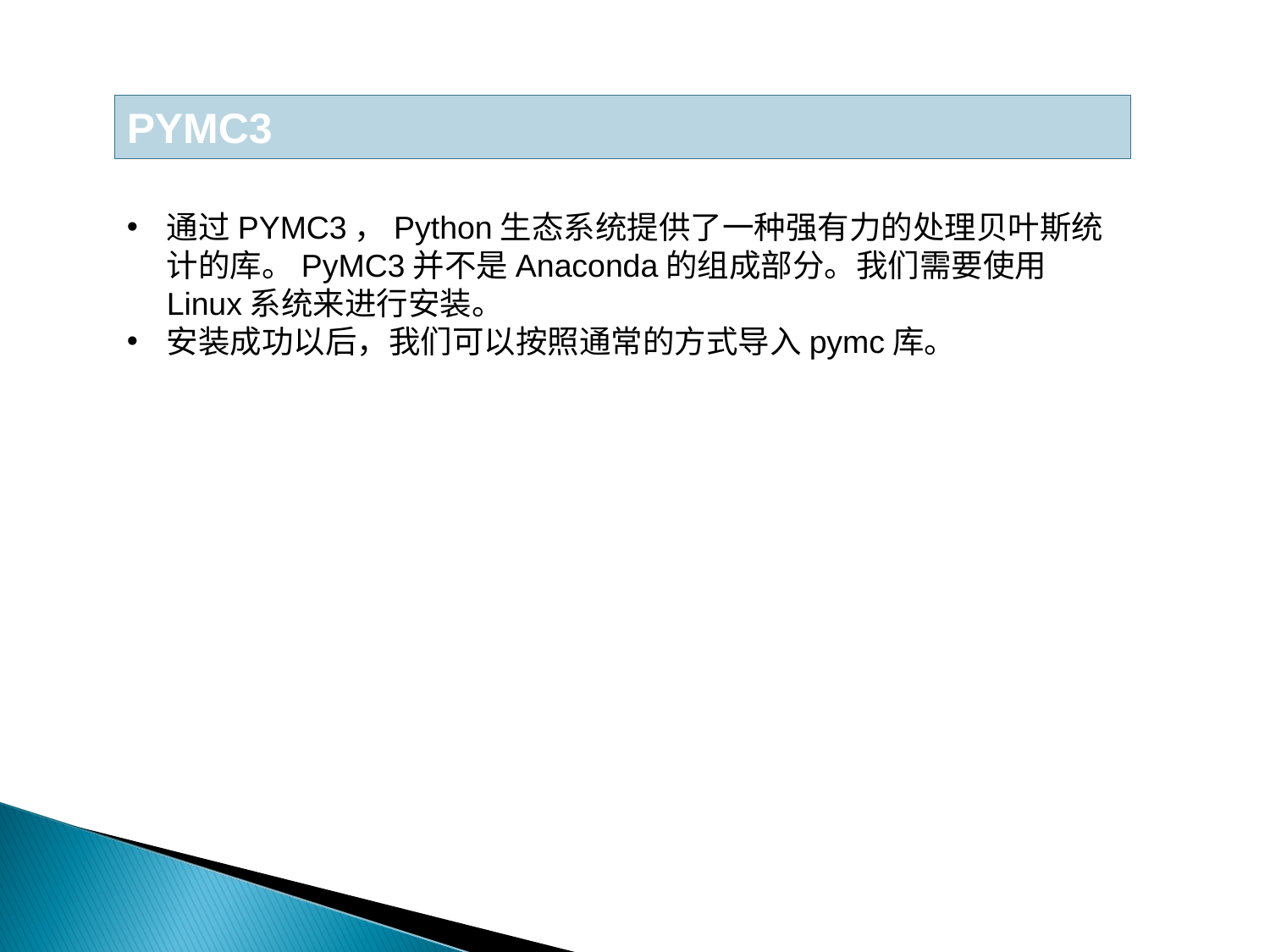

PYMC3
通过PYMC3，Python生态系统提供了一种强有力的处理贝叶斯统计的库。PyMC3并不是Anaconda的组成部分。我们需要使用Linux系统来进行安装。
安装成功以后，我们可以按照通常的方式导入pymc库。